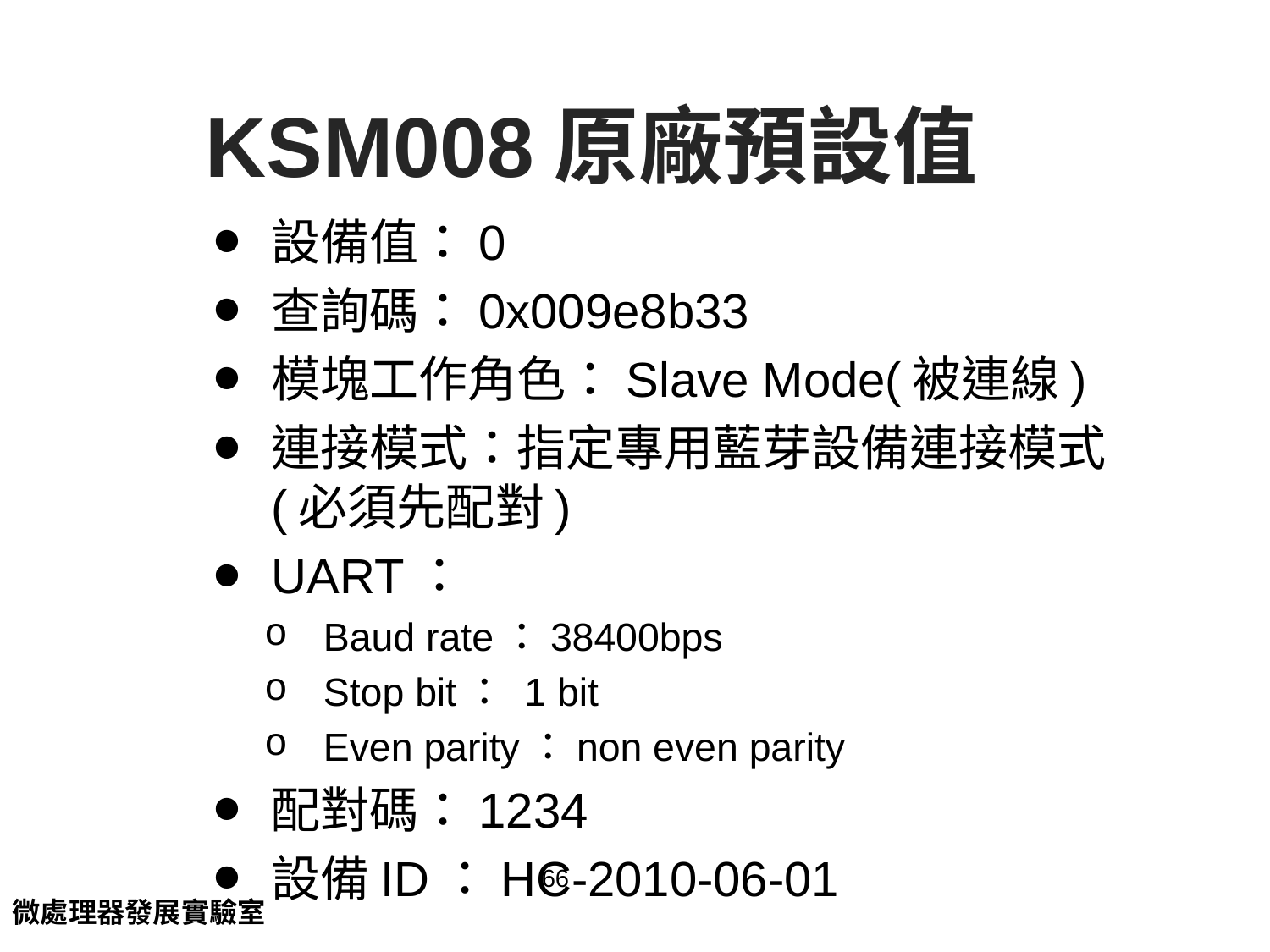

KSM008原廠預設值
設備值：0
查詢碼：0x009e8b33
模塊工作角色：Slave Mode(被連線)
連接模式：指定專用藍芽設備連接模式(必須先配對)
UART：
Baud rate：38400bps
Stop bit： 1 bit
Even parity：non even parity
配對碼：1234
設備ID：HC-2010-06-01
66
微處理器發展實驗室